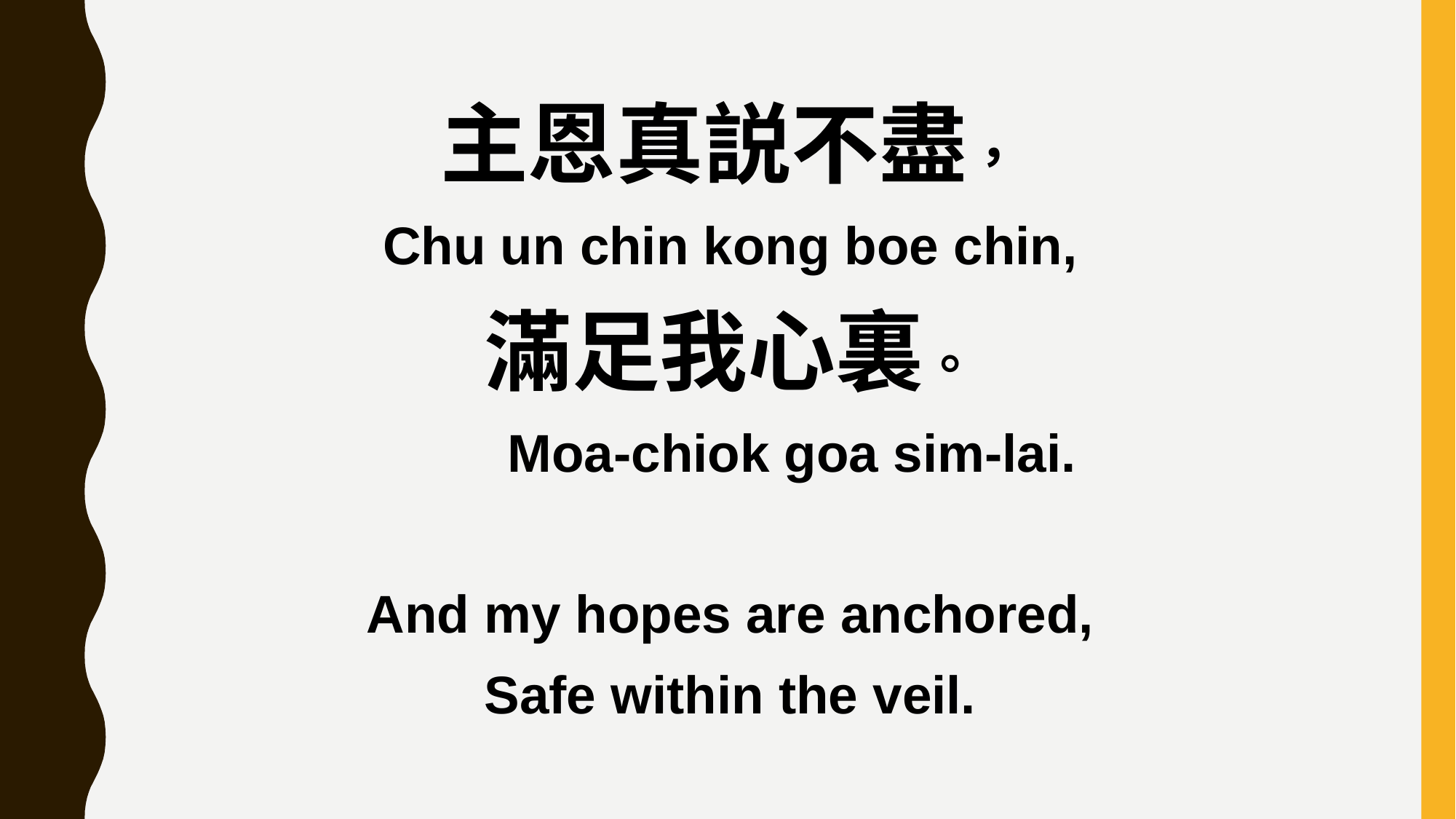

主恩真説不盡，
Chu un chin kong boe chin,
滿足我心裏。
                     Moa-chiok goa sim-lai.

And my hopes are anchored,
Safe within the veil.